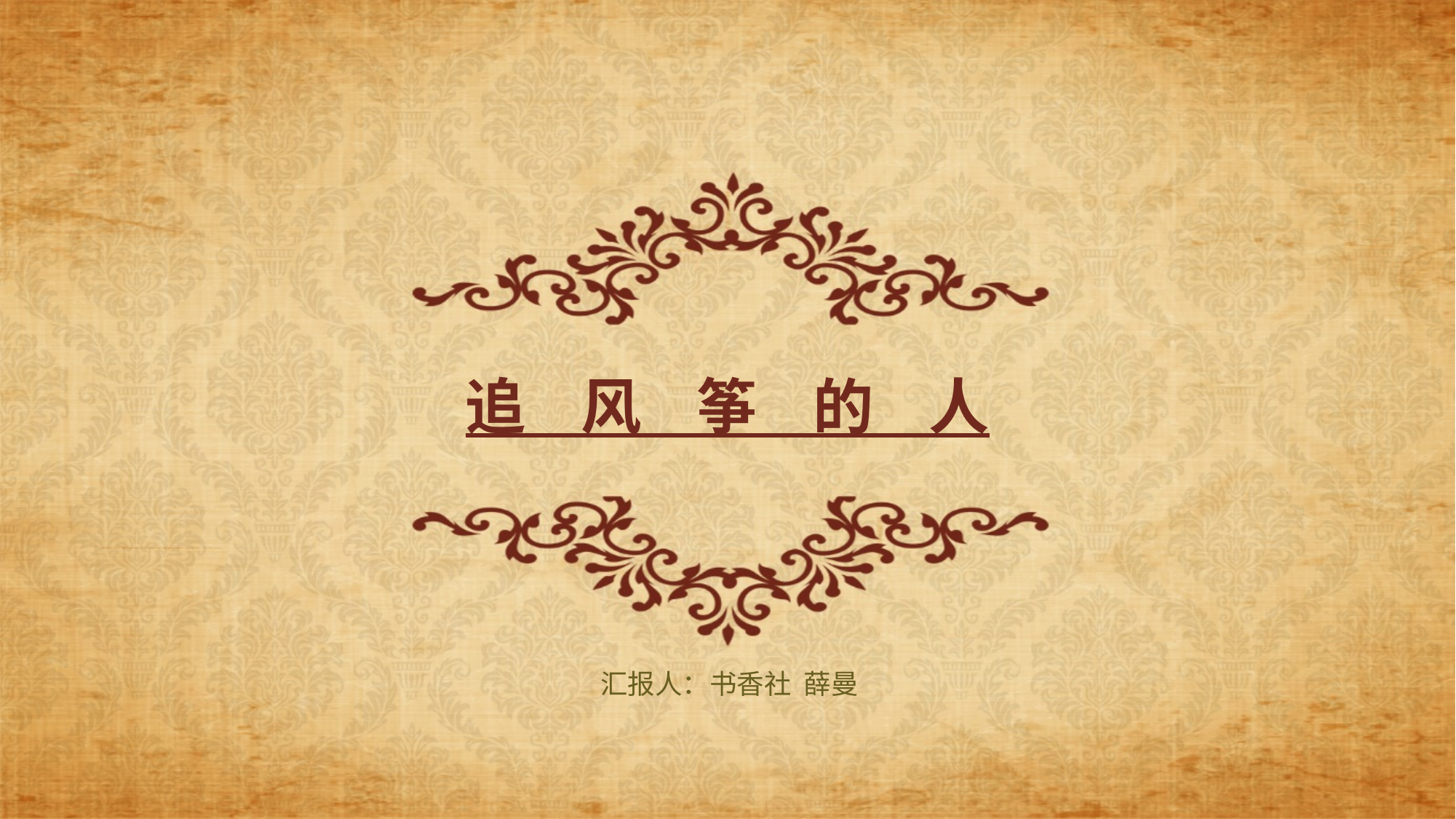

# 追    风    筝    的    人
汇报人：书香社  薛曼